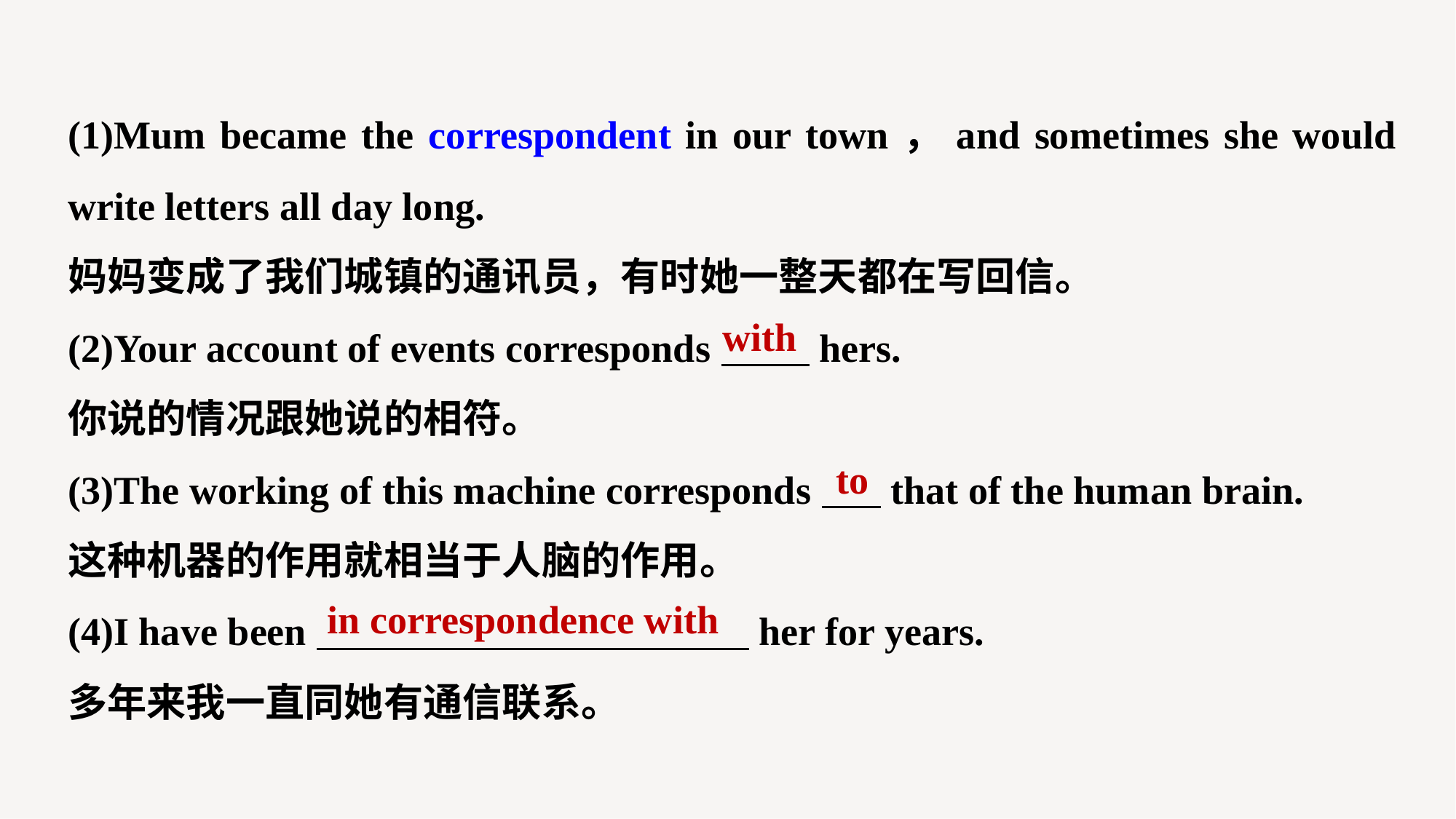

(1)Mum became the correspondent in our town，and sometimes she would write letters all day long.
妈妈变成了我们城镇的通讯员，有时她一整天都在写回信。
(2)Your account of events corresponds           hers.
你说的情况跟她说的相符。
(3)The working of this machine corresponds        that of the human brain.
这种机器的作用就相当于人脑的作用。
(4)I have been                                              her for years.
多年来我一直同她有通信联系。
with
to
in correspondence with